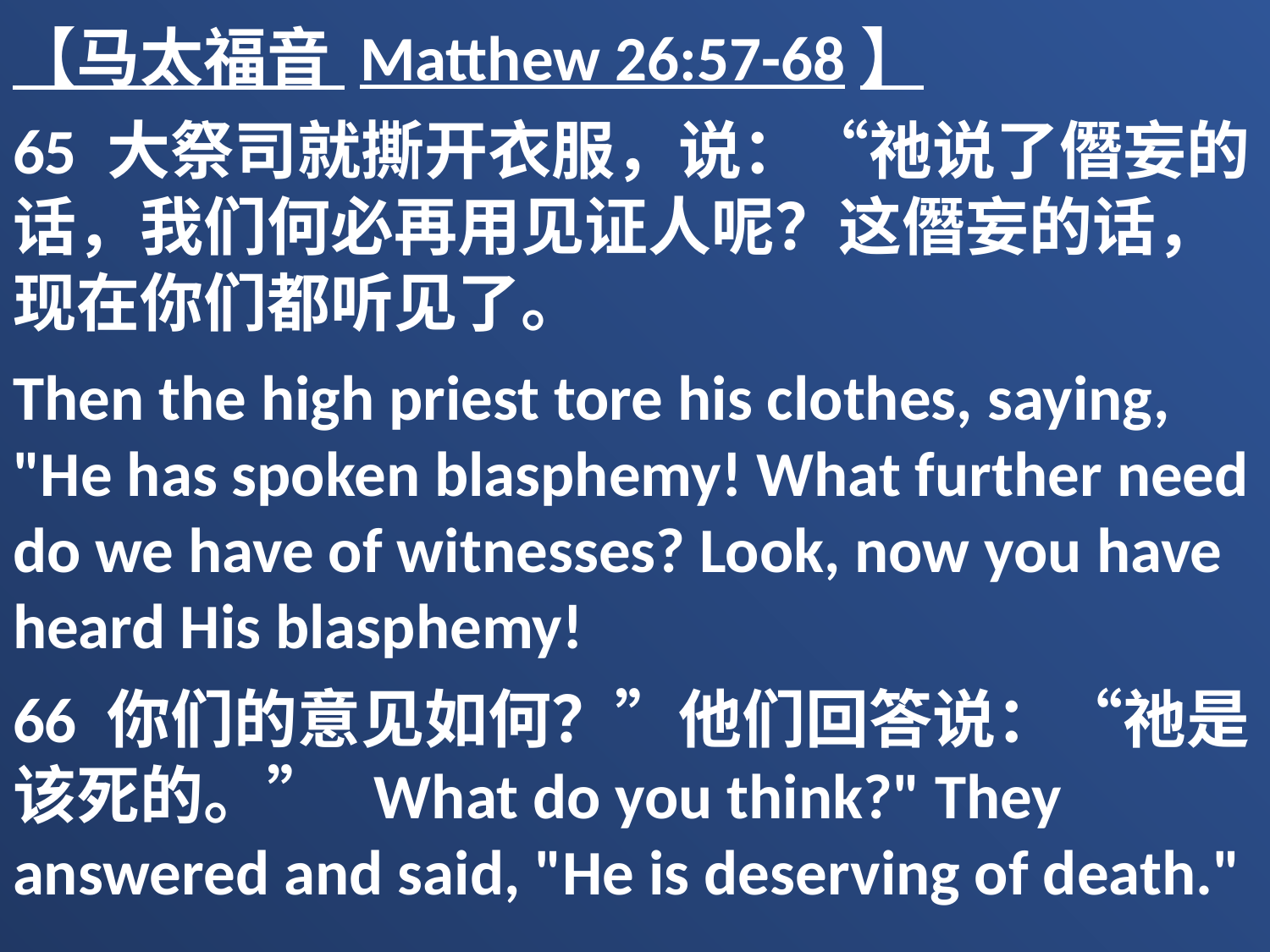

【马太福音 Matthew 26:57-68】
65 大祭司就撕开衣服，说：“祂说了僭妄的话，我们何必再用见证人呢？这僭妄的话，现在你们都听见了。
Then the high priest tore his clothes, saying, "He has spoken blasphemy! What further need do we have of witnesses? Look, now you have heard His blasphemy!
66 你们的意见如何？”他们回答说：“祂是该死的。”  What do you think?" They answered and said, "He is deserving of death."